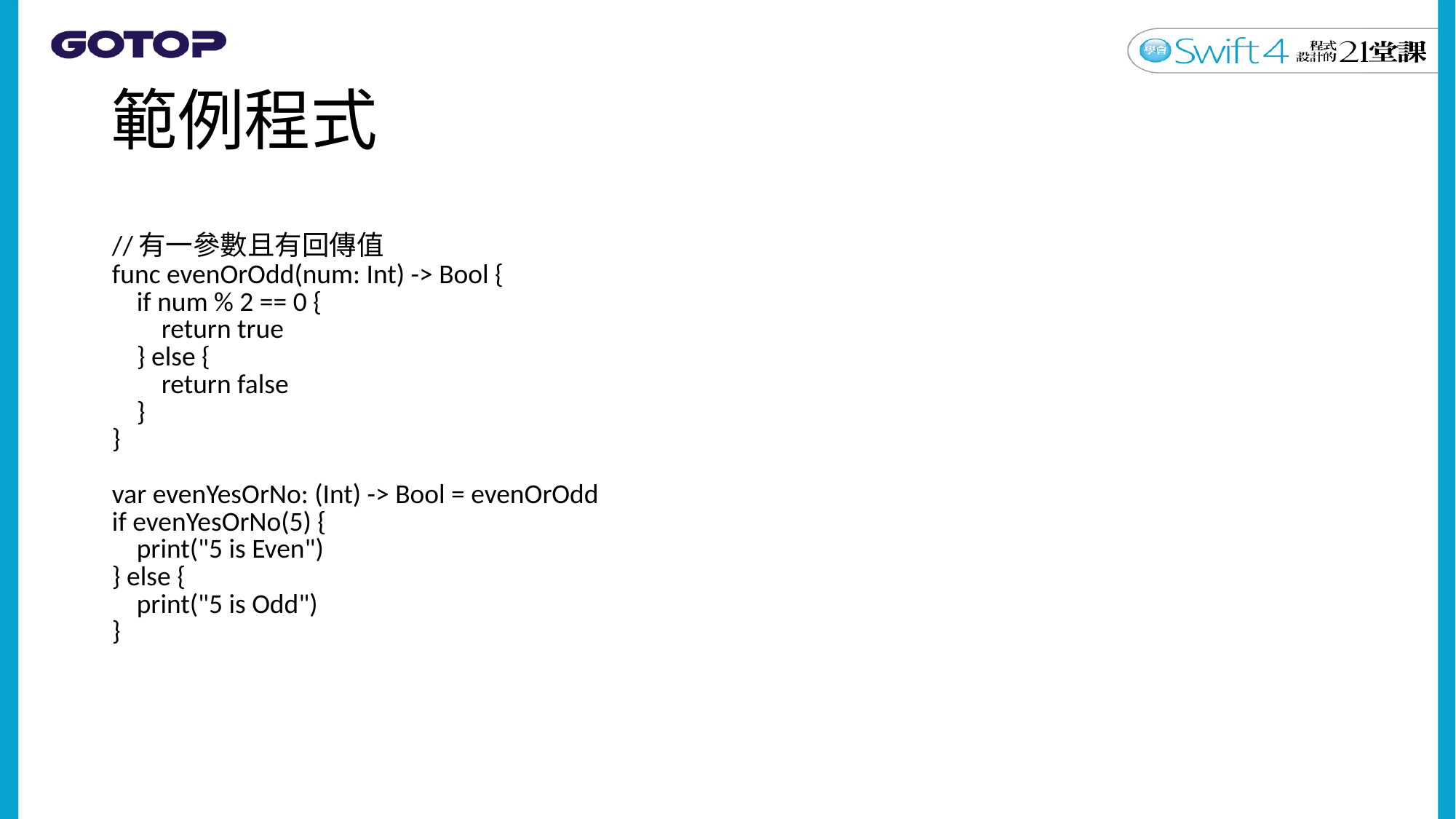

# 範例程式
| //有一參數且有回傳值 func evenOrOdd(num: Int) -> Bool { if num % 2 == 0 { return true } else { return false } } var evenYesOrNo: (Int) -> Bool = evenOrOdd if evenYesOrNo(5) { print("5 is Even") } else { print("5 is Odd") } |
| --- |